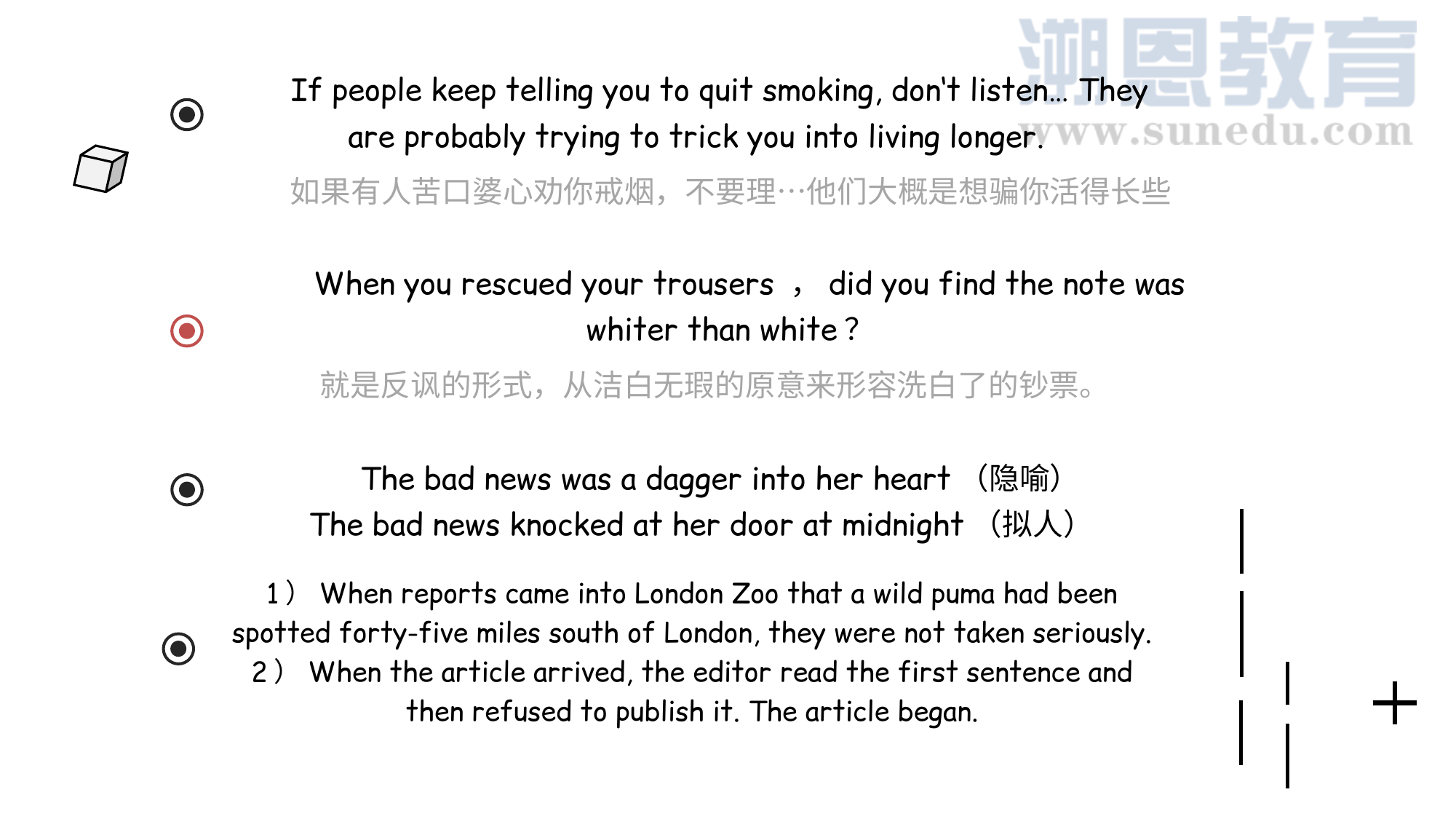

If people keep telling you to quit smoking, don‘t listen… They are probably trying to trick you into living longer.
如果有人苦口婆心劝你戒烟，不要理…他们大概是想骗你活得长些

   When you rescued your trousers ，did you find the note was whiter than white？
就是反讽的形式，从洁白无瑕的原意来形容洗白了的钞票。

   The bad news was a dagger into her heart（隐喻）
The bad news knocked at her door at midnight（拟人）

1）When reports came into London Zoo that a wild puma had been spotted forty-five miles south of London, they were not taken seriously. 2）When the article arrived, the editor read the first sentence and then refused to publish it. The article began.